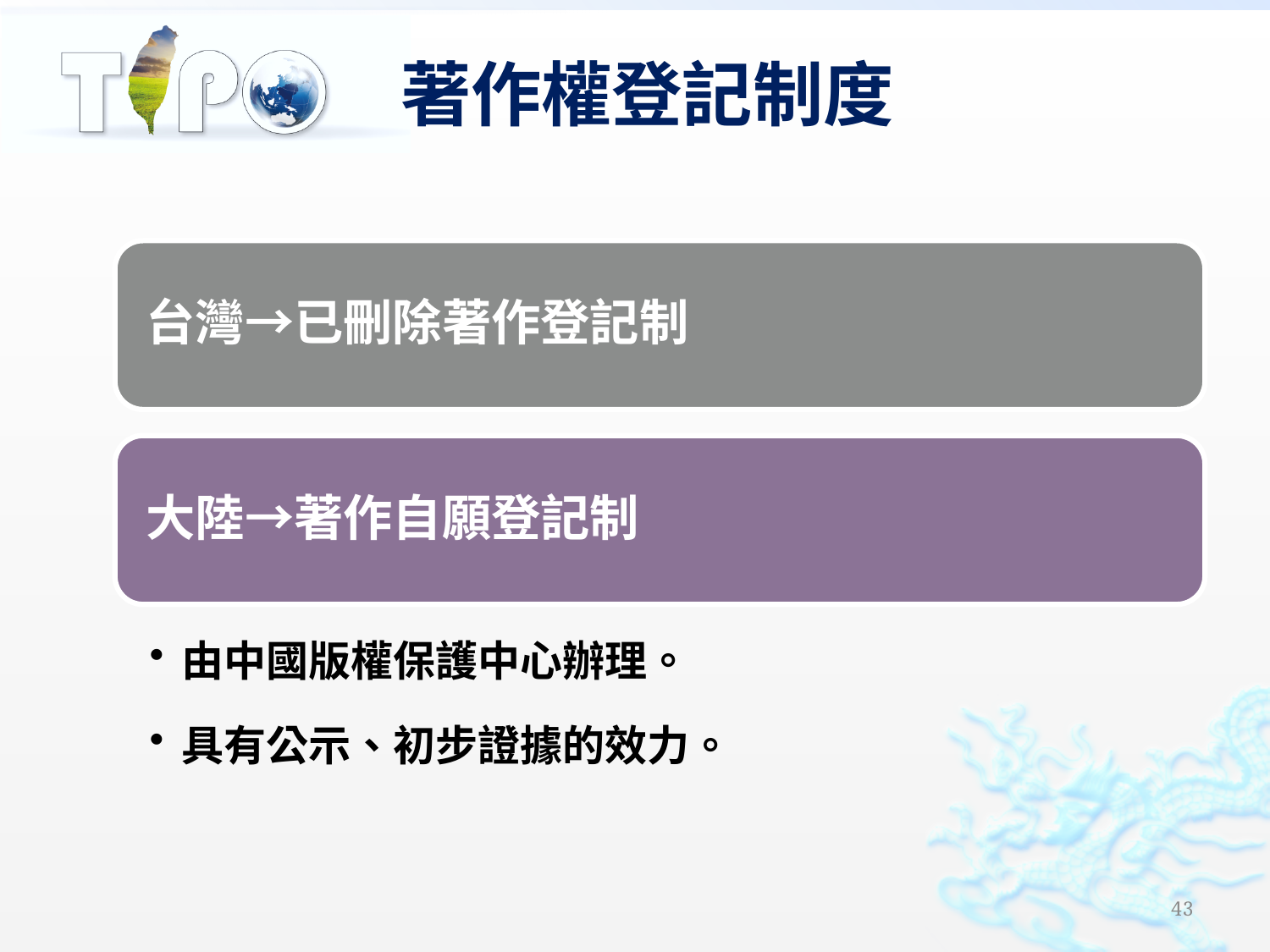

# 著作權登記制度
台灣→已刪除著作登記制
大陸→著作自願登記制
由中國版權保護中心辦理。
具有公示、初步證據的效力。
43